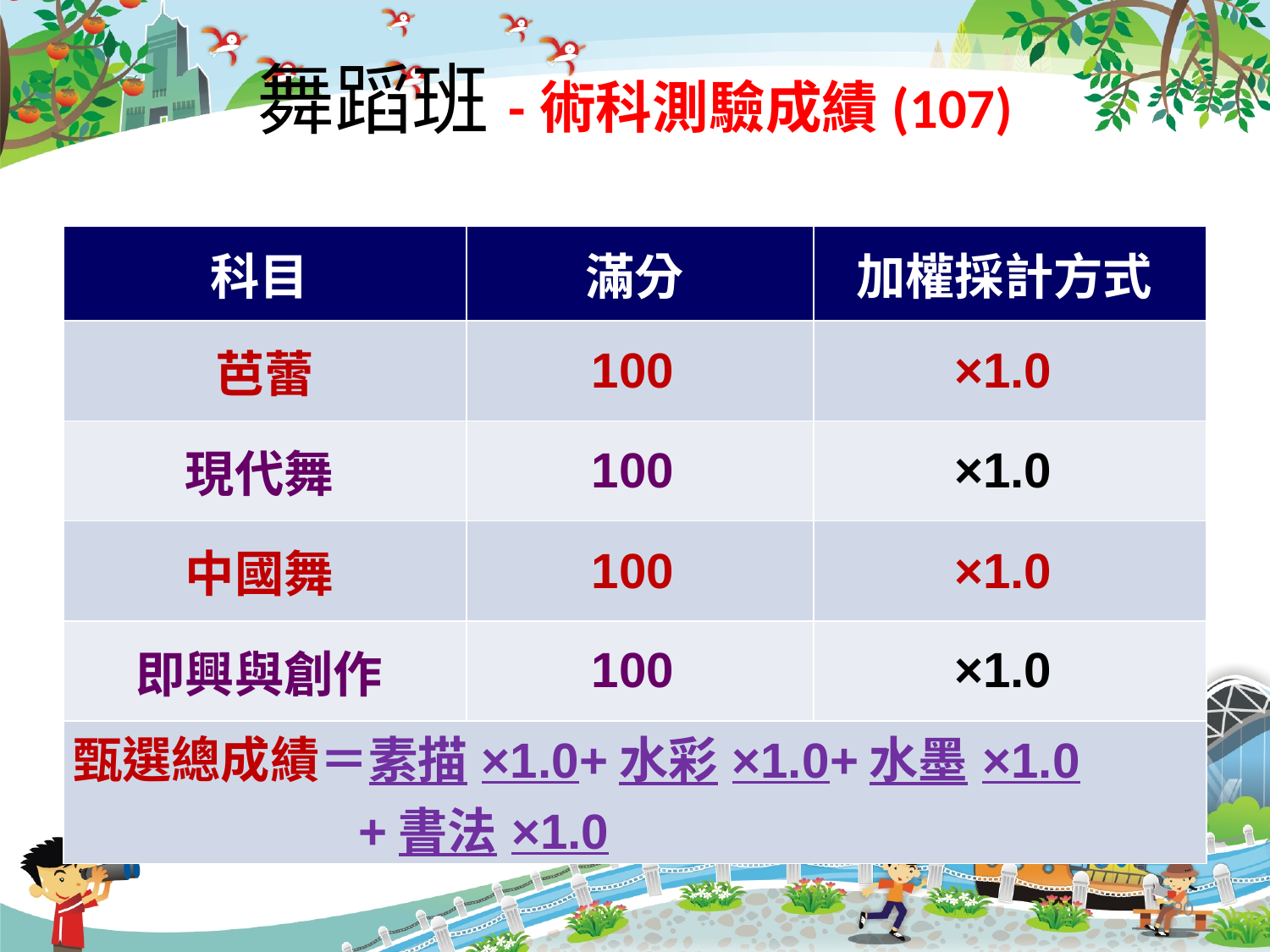

# 舞蹈班-術科測驗成績(107)
| 科目 | 滿分 | 加權採計方式 |
| --- | --- | --- |
| 芭蕾 | 100 | ×1.0 |
| 現代舞 | 100 | ×1.0 |
| 中國舞 | 100 | ×1.0 |
| 即興與創作 | 100 | ×1.0 |
| 甄選總成績＝素描×1.0+水彩×1.0+水墨×1.0 +書法×1.0 |  |  |
90